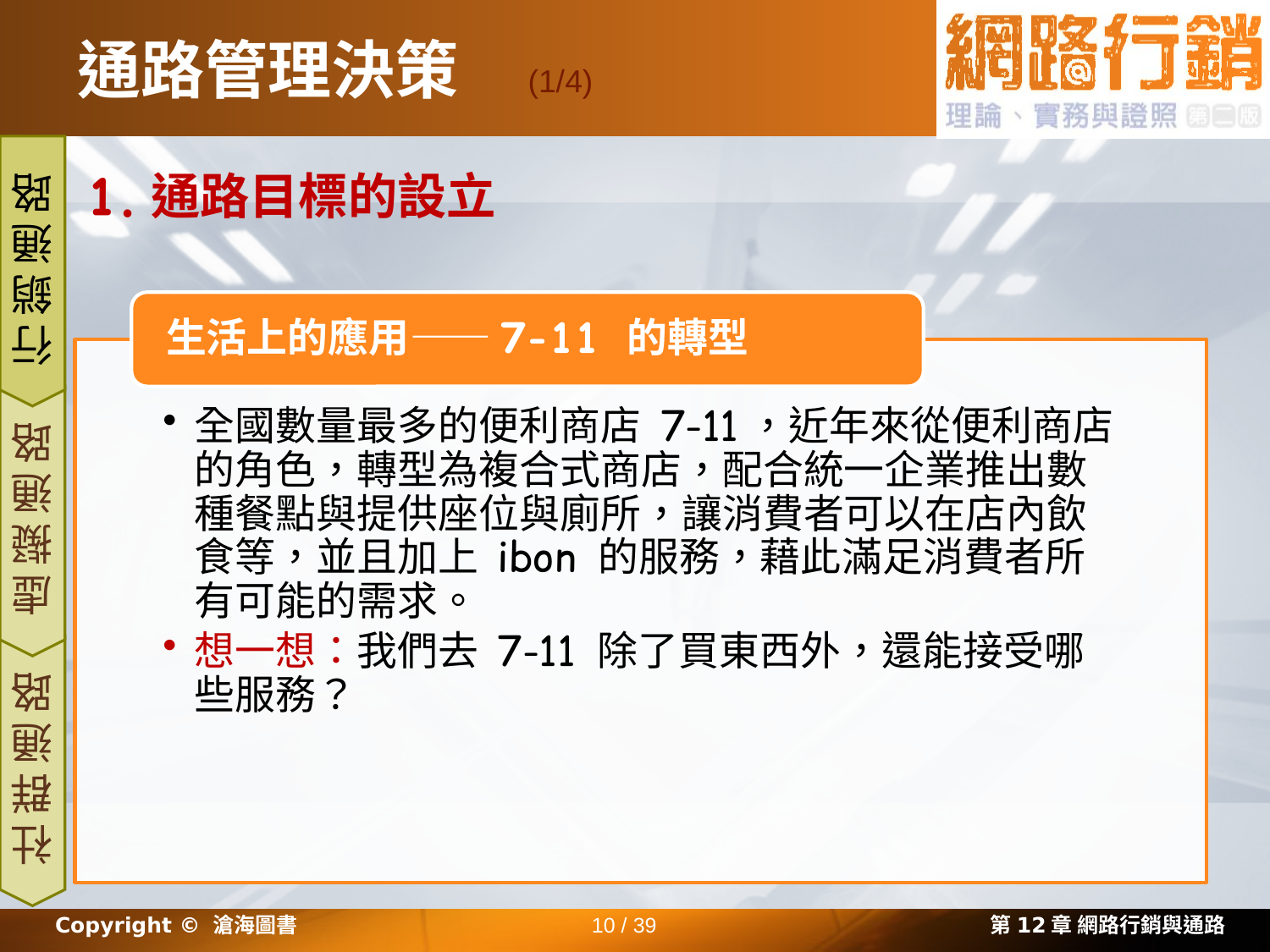

# 通路管理決策
(1/4)
1.通路目標的設立
行銷通路
全國數量最多的便利商店 7-11，近年來從便利商店的角色，轉型為複合式商店，配合統一企業推出數種餐點與提供座位與廁所，讓消費者可以在店內飲食等，並且加上 ibon 的服務，藉此滿足消費者所有可能的需求。
想一想：我們去 7-11 除了買東西外，還能接受哪些服務？
生活上的應用——7-11 的轉型
虛擬通路
社群通路
Copyright © 滄海圖書
10 / 39
第12章 網路行銷與通路